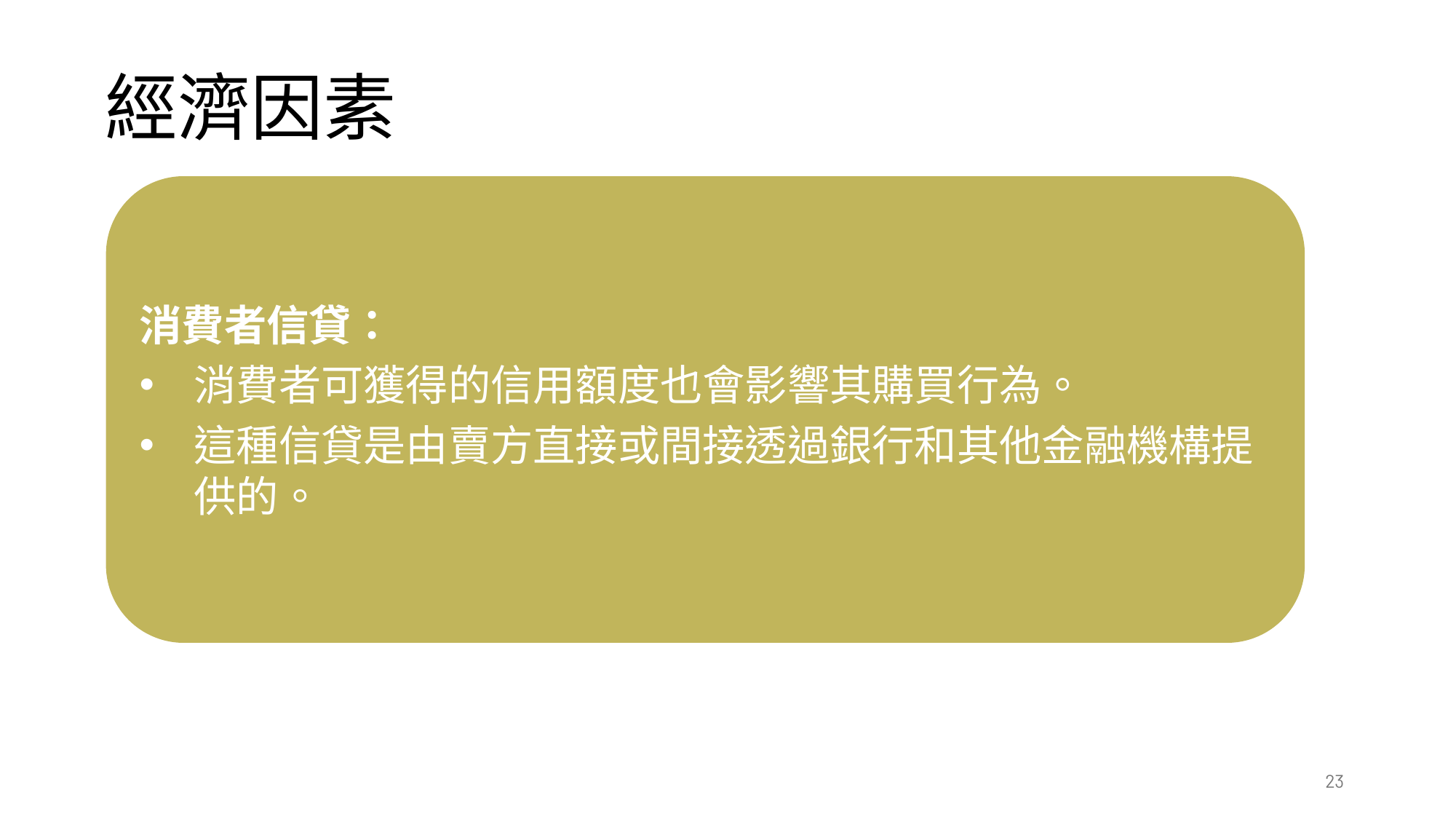

經濟因素
消費者信貸：
消費者可獲得的信用額度也會影響其購買行為。
這種信貸是由賣方直接或間接透過銀行和其他金融機構提供的。
23